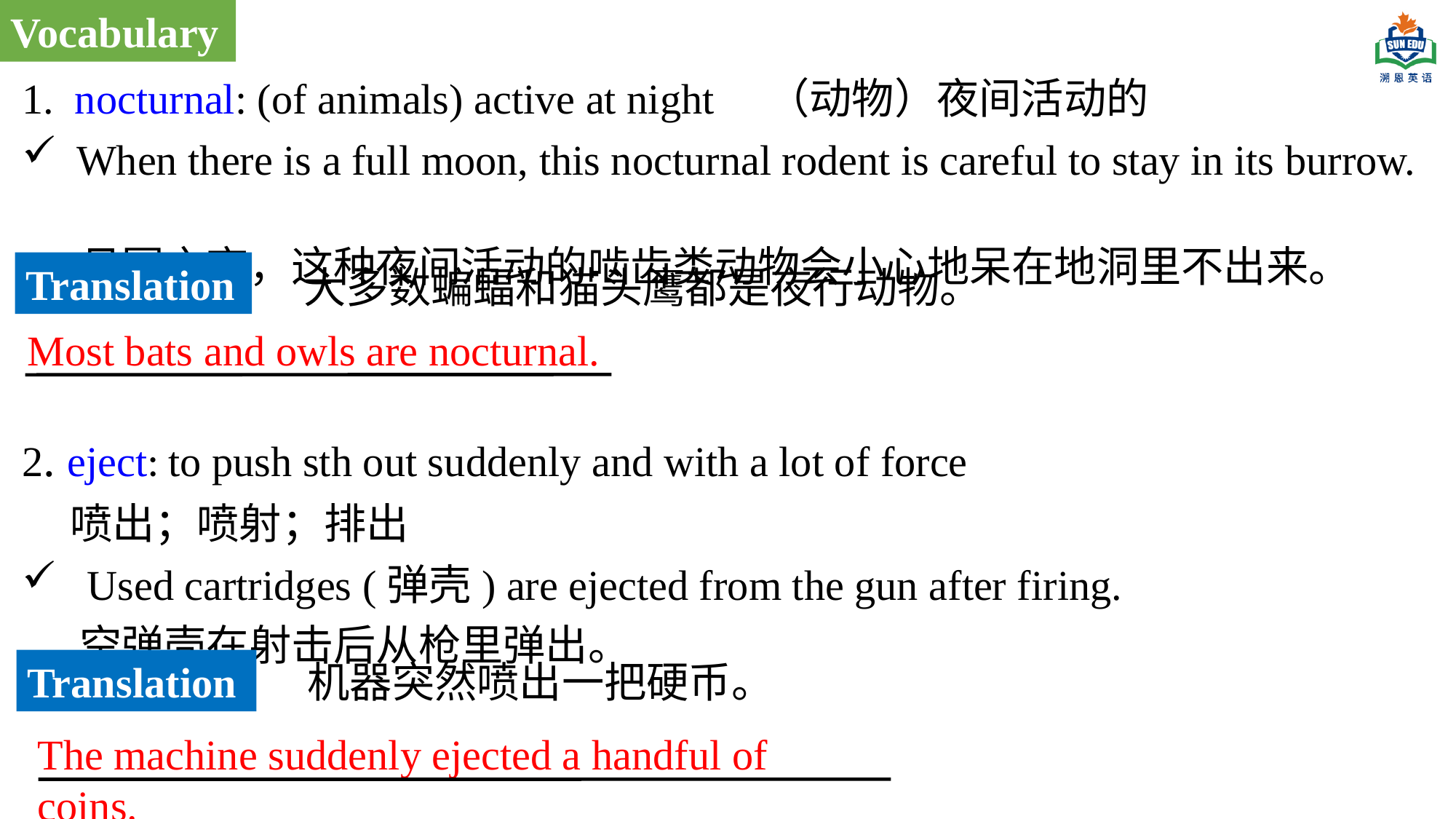

Vocabulary
1.  nocturnal: (of animals) active at night    （动物）夜间活动的
When there is a full moon, this nocturnal rodent is careful to stay in its burrow.
     月圆之夜，这种夜间活动的啮齿类动物会小心地呆在地洞里不出来。

2. eject: to push sth out suddenly and with a lot of force
    喷出；喷射；排出
 Used cartridges (弹壳) are ejected from the gun after firing.
     空弹壳在射击后从枪里弹出。
Translation
大多数蝙蝠和猫头鹰都是夜行动物。
Most bats and owls are nocturnal.
Translation
机器突然喷出一把硬币。
The machine suddenly ejected a handful of coins.